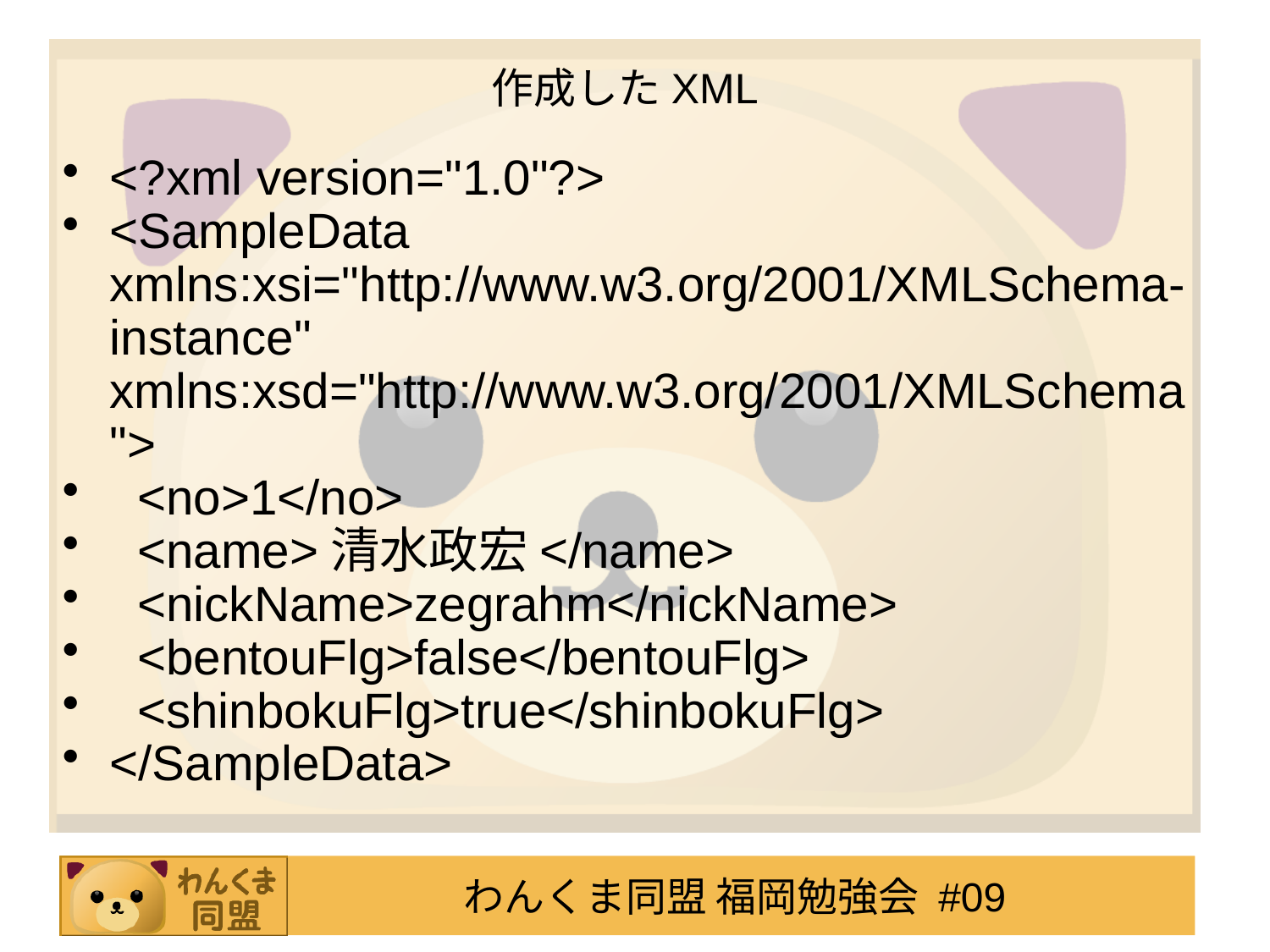

# 作成したXML
<?xml version="1.0"?>
<SampleData xmlns:xsi="http://www.w3.org/2001/XMLSchema-instance" xmlns:xsd="http://www.w3.org/2001/XMLSchema">
  <no>1</no>
  <name>清水政宏</name>
  <nickName>zegrahm</nickName>
  <bentouFlg>false</bentouFlg>
  <shinbokuFlg>true</shinbokuFlg>
</SampleData>